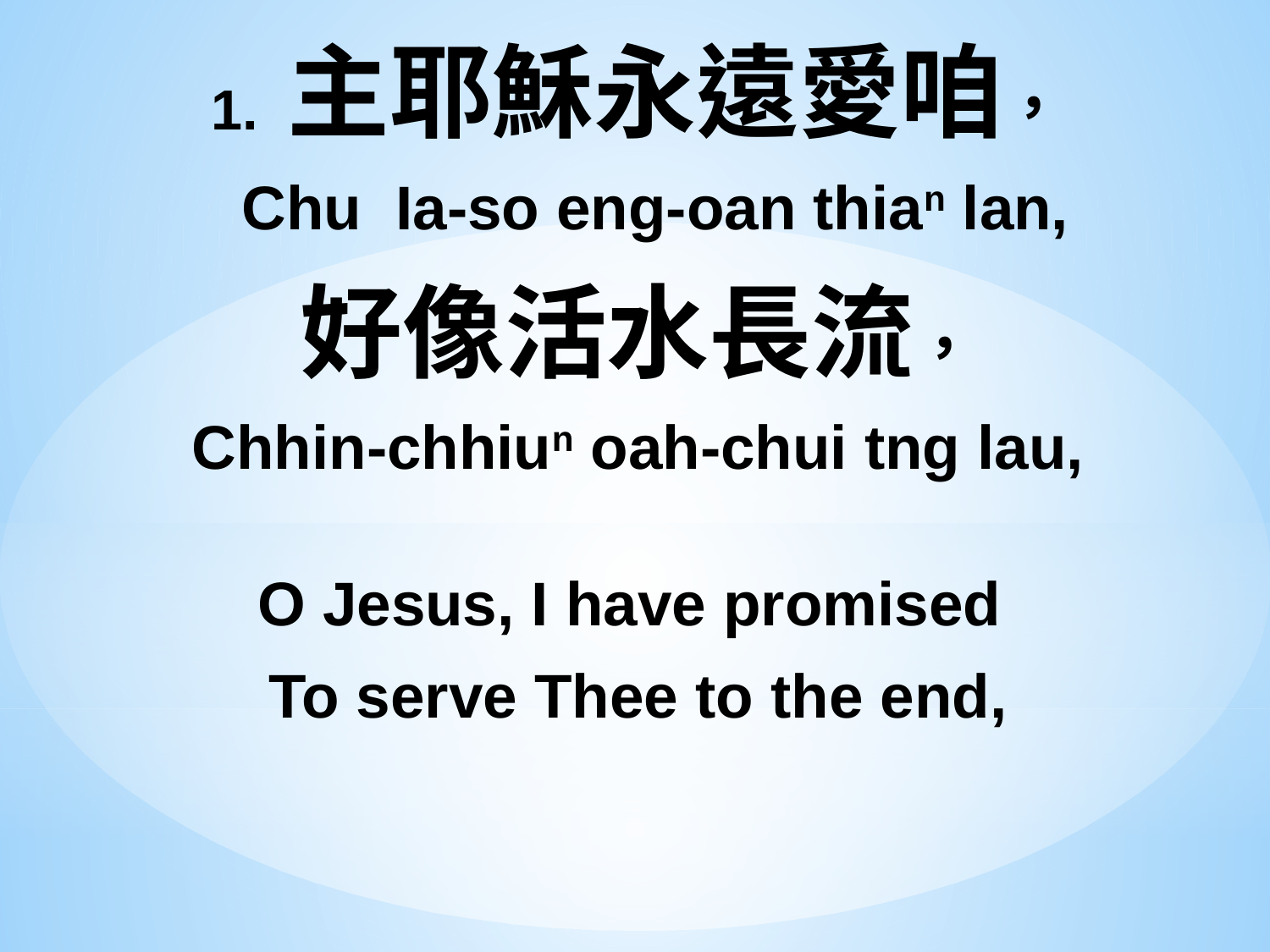

1. 主耶穌永遠愛咱，
  Chu  Ia-so eng-oan thian lan,
好像活水長流，
Chhin-chhiun oah-chui tng lau,

O Jesus, I have promised
To serve Thee to the end,